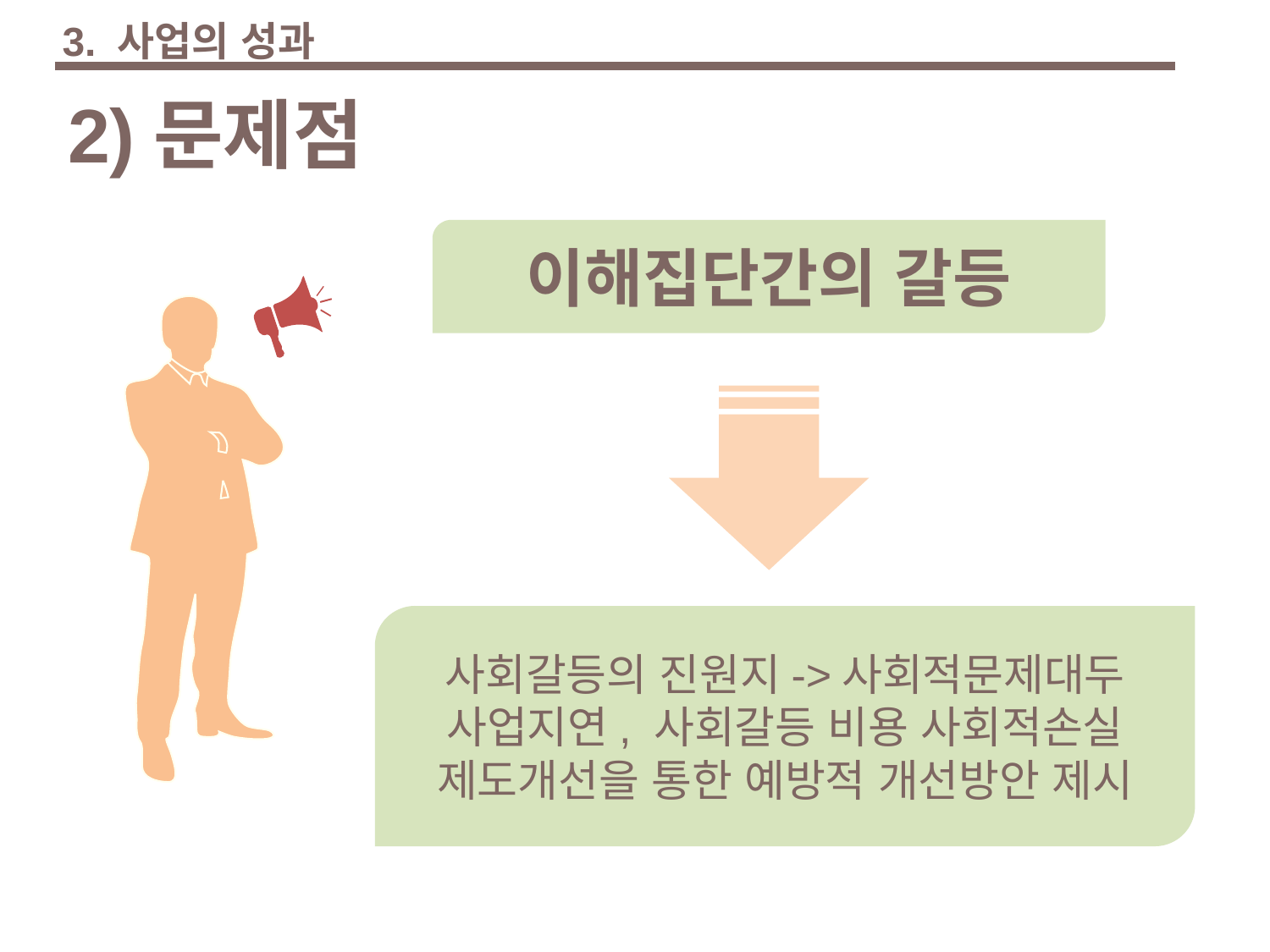

3. 사업의 성과
# 2)문제점
이해집단간의 갈등

사회갈등의 진원지->사회적문제대두
사업지연, 사회갈등 비용 사회적손실
제도개선을 통한 예방적 개선방안 제시